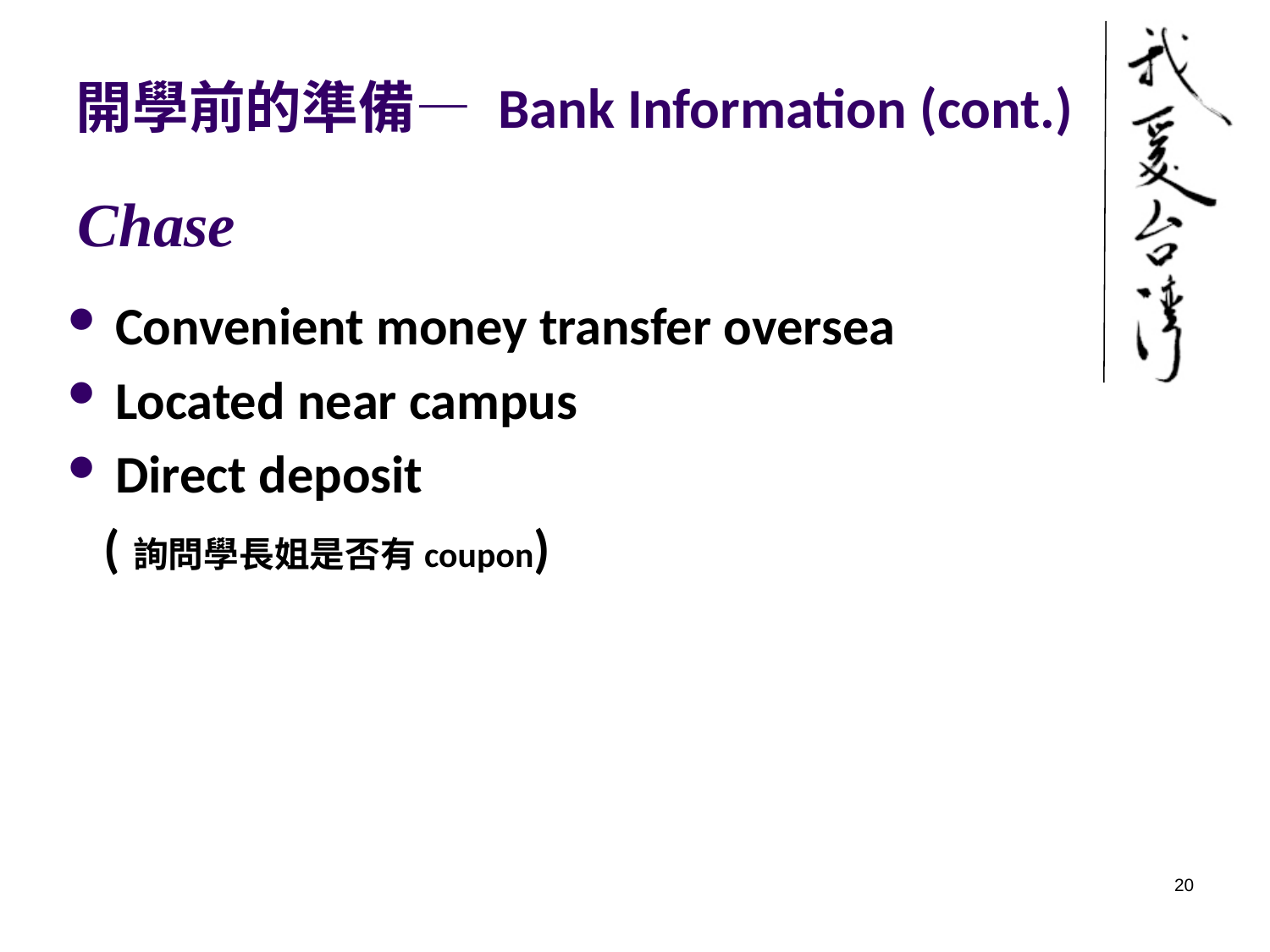

開學前的準備— Bank Information (cont.)
# Chase
Convenient money transfer oversea
Located near campus
Direct deposit
   (詢問學長姐是否有coupon)
20